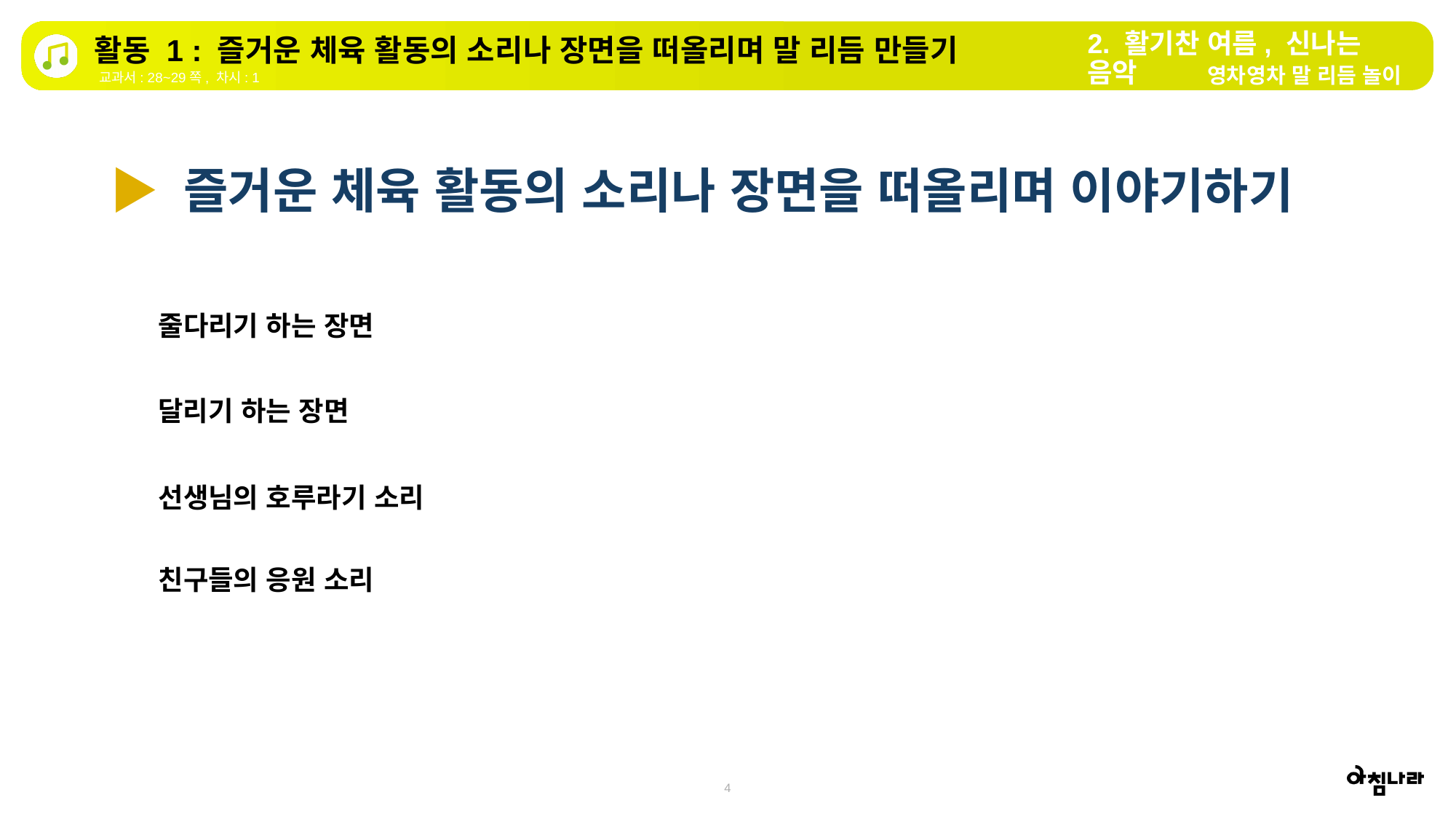

2. 활기찬 여름, 신나는 음악
활동 1 : 즐거운 체육 활동의 소리나 장면을 떠올리며 말 리듬 만들기
영차영차 말 리듬 놀이
교과서: 28~29쪽, 차시: 1
▶ 즐거운 체육 활동의 소리나 장면을 떠올리며 이야기하기
줄다리기 하는 장면
달리기 하는 장면
선생님의 호루라기 소리
친구들의 응원 소리
4